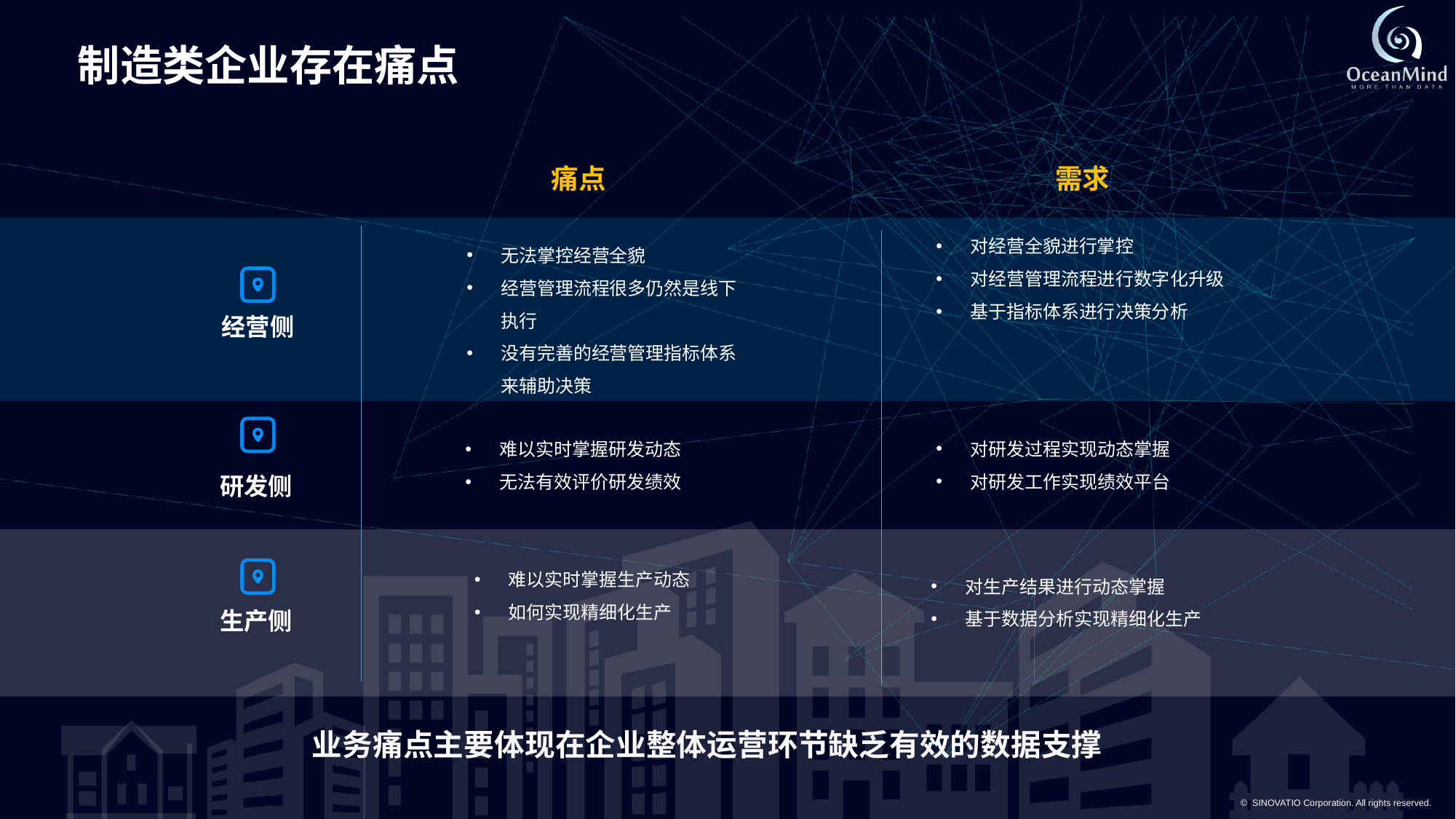

# 制造类企业存在痛点
痛点
需求

对经营全貌进行掌控
对经营管理流程进行数字化升级
基于指标体系进行决策分析
无法掌控经营全貌
经营管理流程很多仍然是线下执行
没有完善的经营管理指标体系来辅助决策

经营侧

对研发过程实现动态掌握
对研发工作实现绩效平台
难以实时掌握研发动态
无法有效评价研发绩效
研发侧

难以实时掌握生产动态
如何实现精细化生产
对生产结果进行动态掌握
基于数据分析实现精细化生产

生产侧
业务痛点主要体现在企业整体运营环节缺乏有效的数据支撑